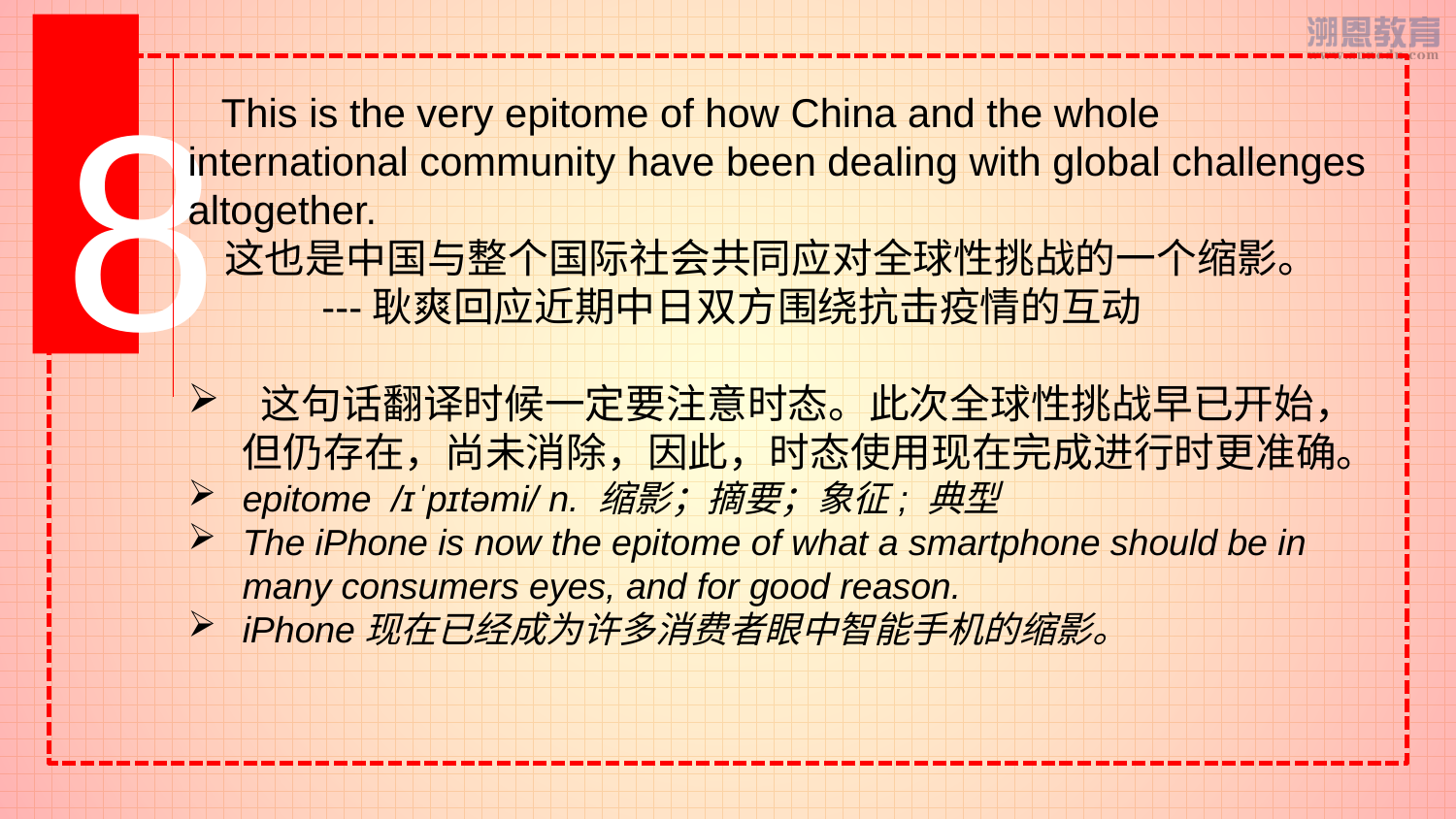

8

   This is the very epitome of how China and the whole international community have been dealing with global challenges altogether.
   这也是中国与整个国际社会共同应对全球性挑战的一个缩影。
            ---耿爽回应近期中日双方围绕抗击疫情的互动

 这句话翻译时候一定要注意时态。此次全球性挑战早已开始，但仍存在，尚未消除，因此，时态使用现在完成进行时更准确。
epitome  /ɪˈpɪtəmi/ n. 缩影；摘要；象征; 典型
The iPhone is now the epitome of what a smartphone should be in many consumers eyes, and for good reason.
iPhone现在已经成为许多消费者眼中智能手机的缩影。